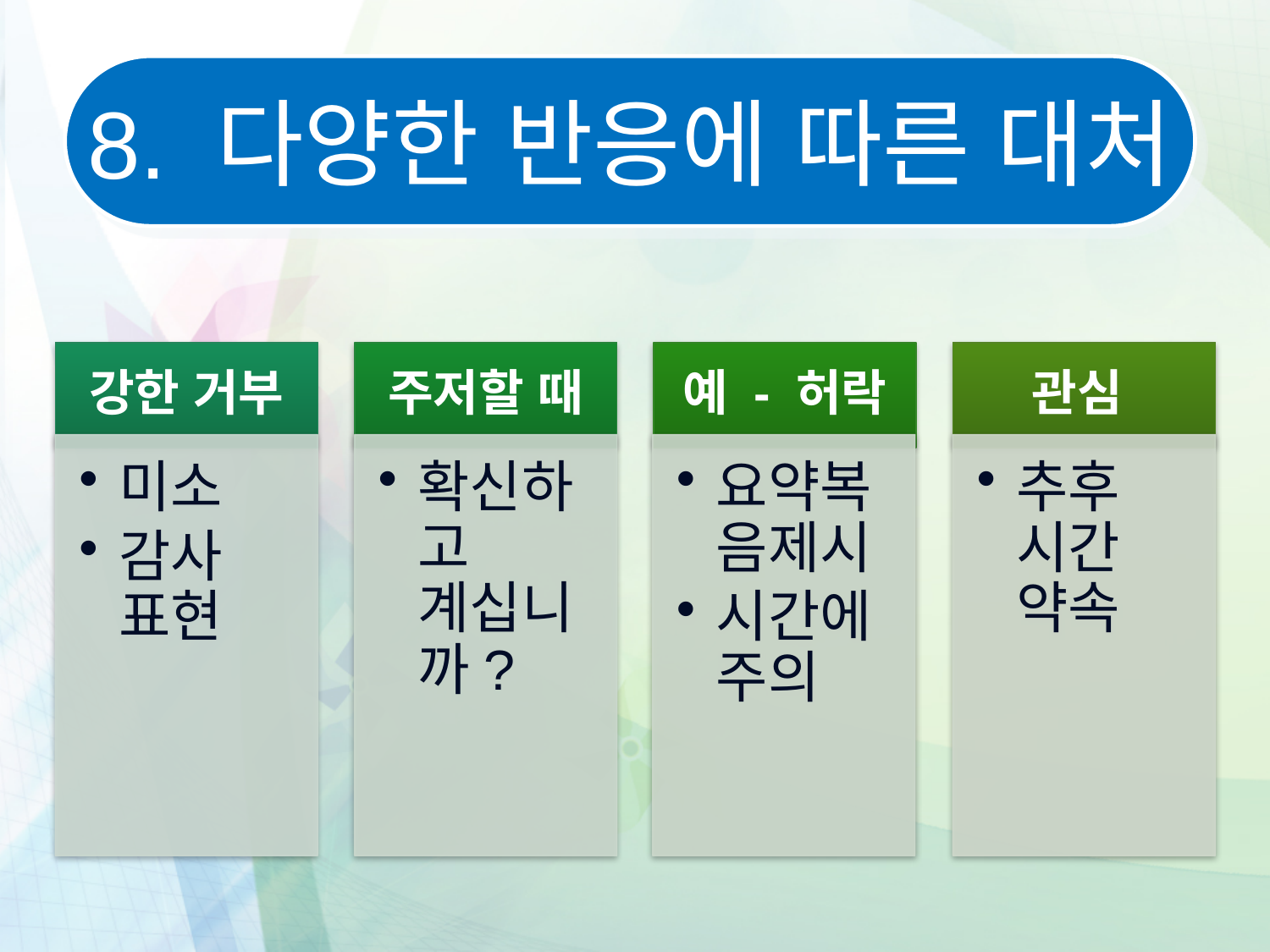

8. 다양한 반응에 따른 대처
강한 거부
미소
감사 표현
주저할 때
확신하고 계십니까?
예 - 허락
요약복음제시
시간에 주의

관심
추후 시간
약속